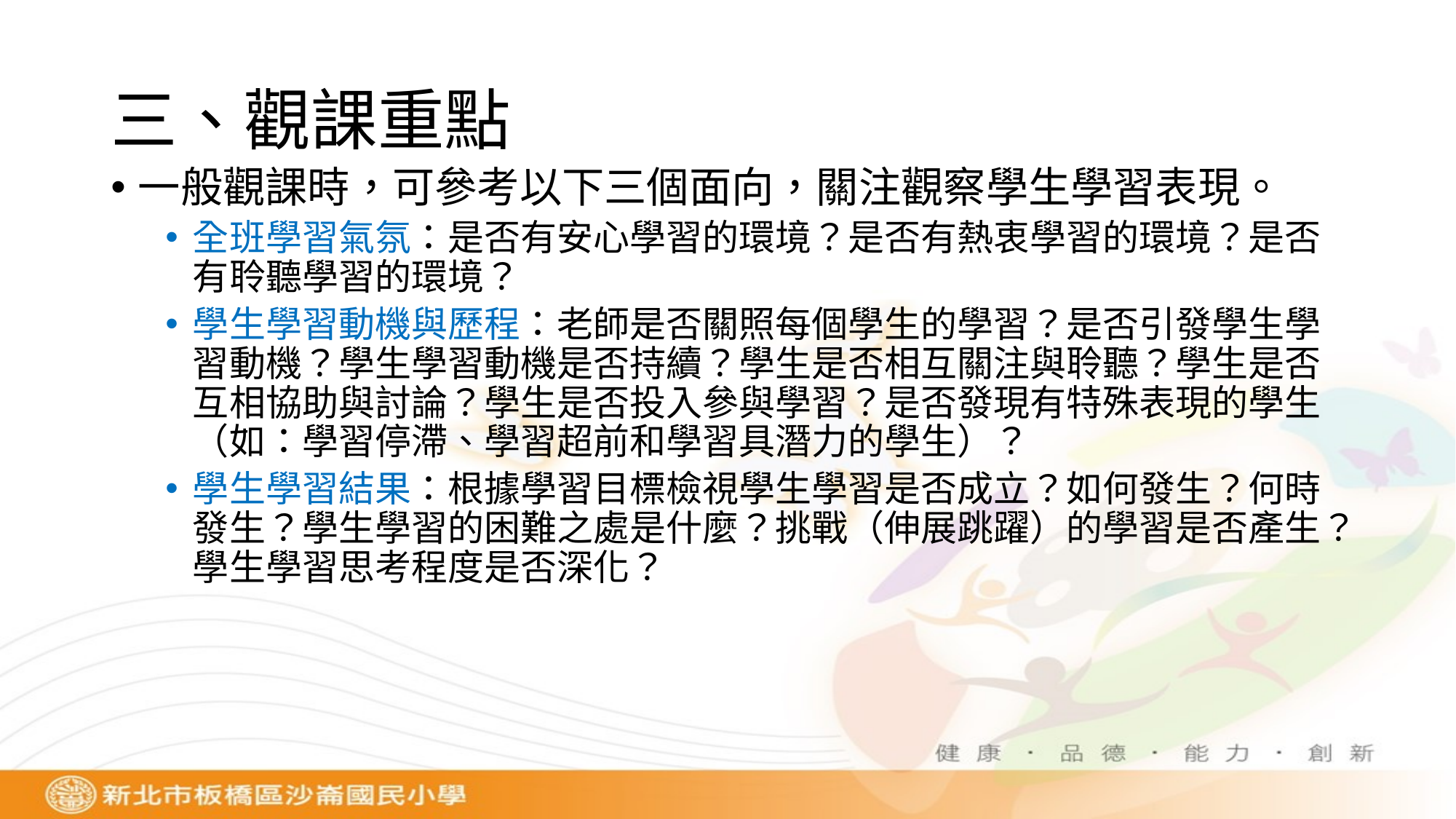

# 三、觀課重點
一般觀課時，可參考以下三個面向，關注觀察學生學習表現。
全班學習氣氛：是否有安心學習的環境？是否有熱衷學習的環境？是否有聆聽學習的環境？
學生學習動機與歷程：老師是否關照每個學生的學習？是否引發學生學習動機？學生學習動機是否持續？學生是否相互關注與聆聽？學生是否互相協助與討論？學生是否投入參與學習？是否發現有特殊表現的學生（如：學習停滯、學習超前和學習具潛力的學生）？
學生學習結果：根據學習目標檢視學生學習是否成立？如何發生？何時發生？學生學習的困難之處是什麼？挑戰（伸展跳躍）的學習是否產生？學生學習思考程度是否深化？